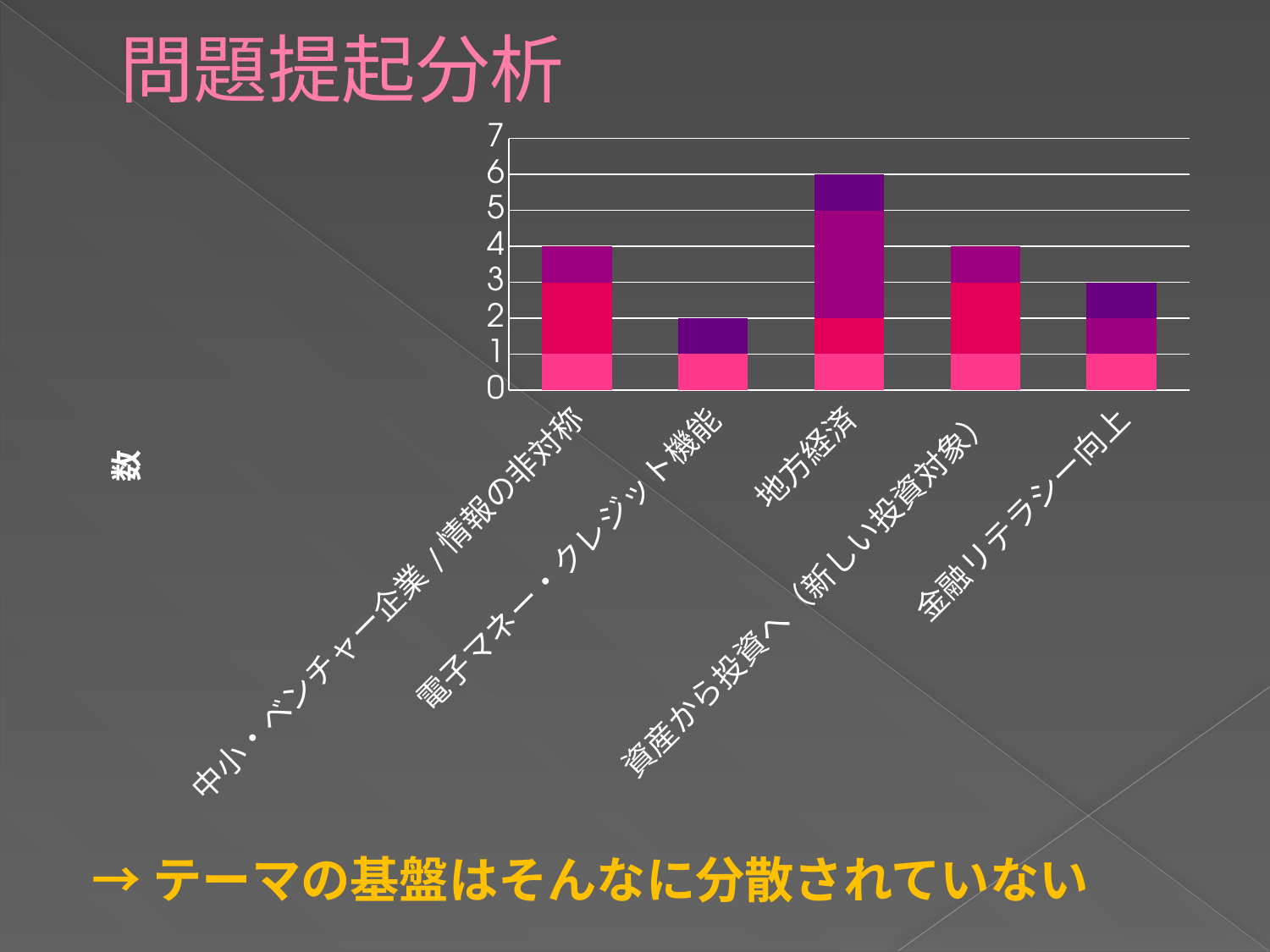

# 問題提起分析

### Chart

| Category | 2008 | 2007 | 2006 | 2005 |
|---|---|---|---|---|
| 中小・ベンチャー企業/情報の非対称 | 1.0 | 2.0 | 1.0 | 0.0 |
| 電子マネー・クレジット機能 | 1.0 | 0.0 | 0.0 | 1.0 |
| 地方経済 | 1.0 | 1.0 | 3.0 | 1.0 |
| 資産から投資へ（新しい投資対象） | 1.0 | 2.0 | 1.0 | 0.0 |
| 金融リテラシー向上 | 1.0 | 0.0 | 1.0 | 1.0 |
→テーマの基盤はそんなに分散されていない